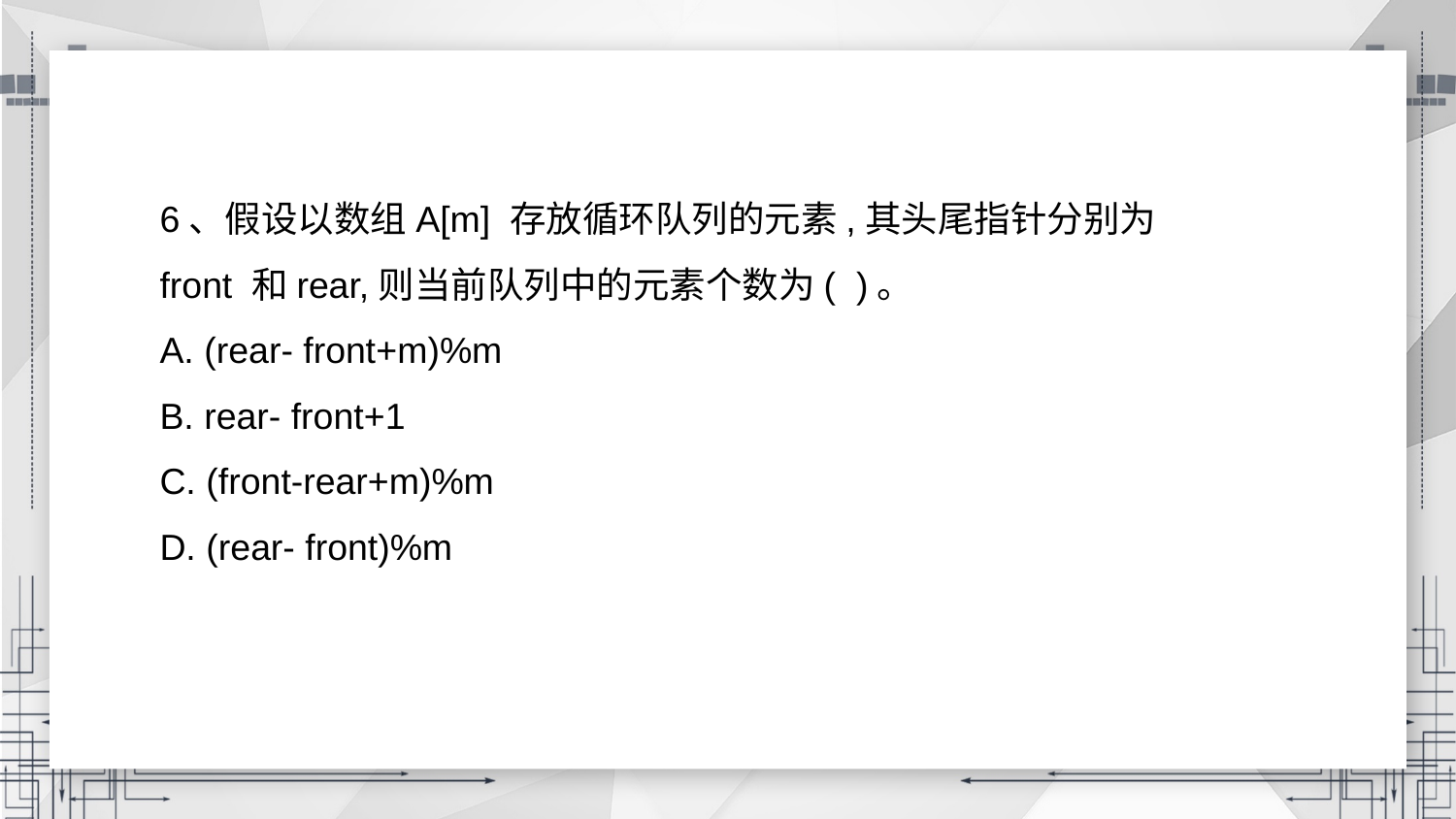

6、假设以数组A[m] 存放循环队列的元素,其头尾指针分别为front 和rear,则当前队列中的元素个数为(  )。
A. (rear- front+m)%m
B. rear- front+1
C. (front-rear+m)%m
D. (rear- front)%m